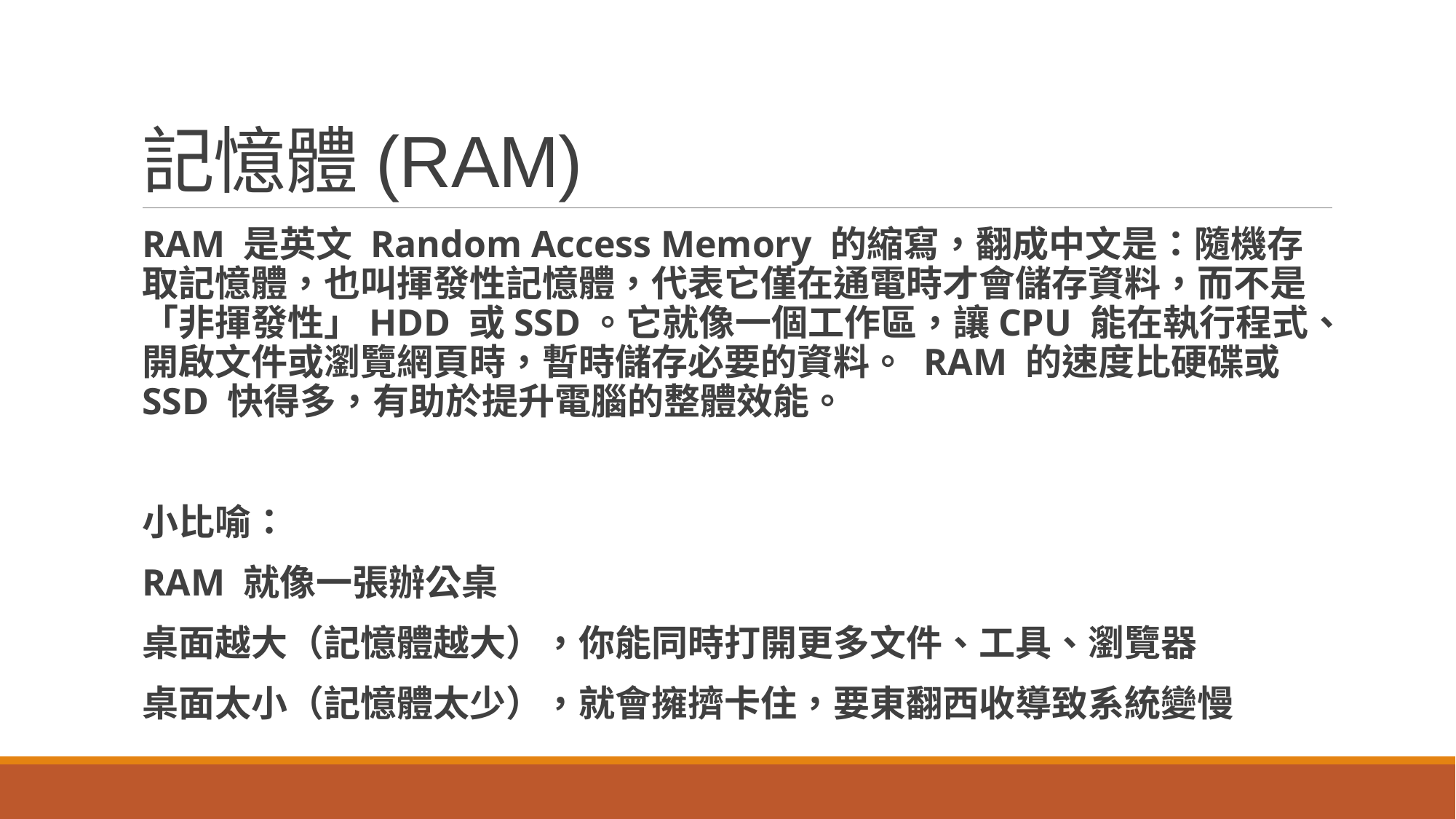

# 記憶體(RAM)
RAM 是英文 Random Access Memory 的縮寫，翻成中文是：隨機存取記憶體，也叫揮發性記憶體，代表它僅在通電時才會儲存資料，而不是「非揮發性」HDD 或SSD。它就像一個工作區，讓CPU 能在執行程式、開啟文件或瀏覽網頁時，暫時儲存必要的資料。 RAM 的速度比硬碟或SSD 快得多，有助於提升電腦的整體效能。

小比喻：
RAM 就像一張辦公桌
桌面越大（記憶體越大），你能同時打開更多文件、工具、瀏覽器
桌面太小（記憶體太少），就會擁擠卡住，要東翻西收導致系統變慢